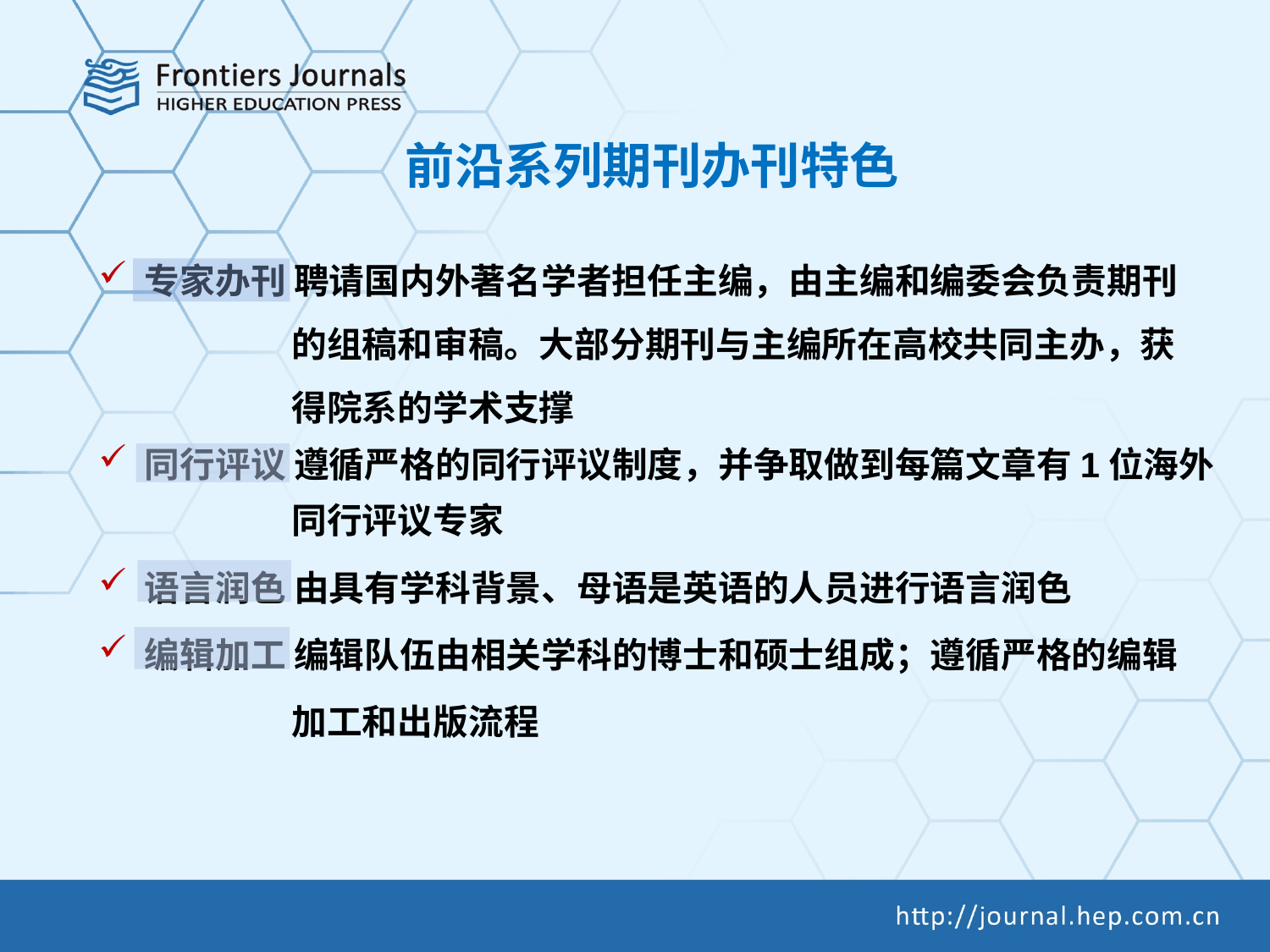

前沿系列期刊办刊特色
 专家办刊 聘请国内外著名学者担任主编，由主编和编委会负责期刊
                       的组稿和审稿。大部分期刊与主编所在高校共同主办，获
                       得院系的学术支撑
 同行评议 遵循严格的同行评议制度，并争取做到每篇文章有1位海外
                       同行评议专家
 语言润色 由具有学科背景、母语是英语的人员进行语言润色
 编辑加工 编辑队伍由相关学科的博士和硕士组成；遵循严格的编辑
                       加工和出版流程